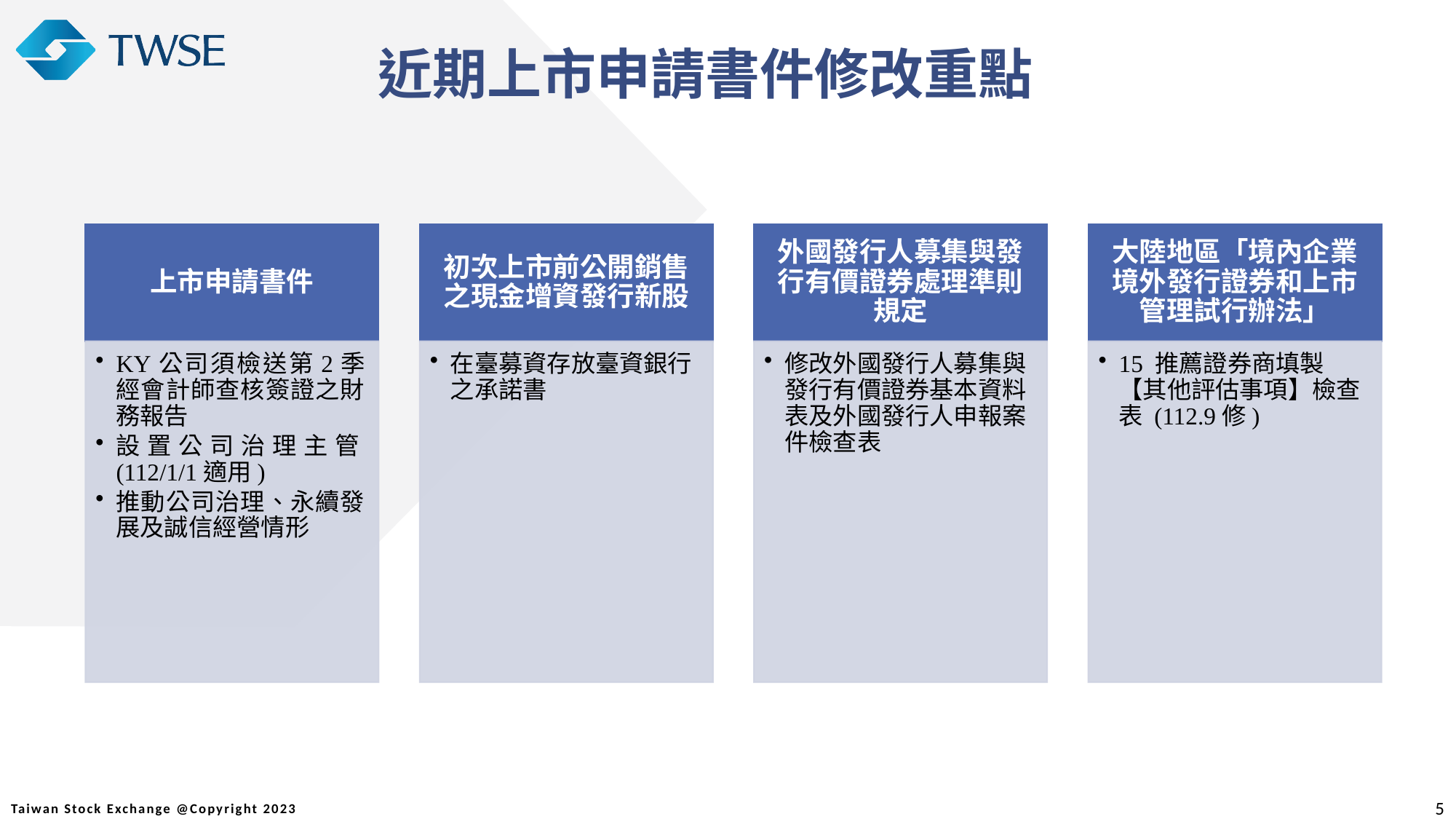

近期上市申請書件修改重點
上市申請書件
KY公司須檢送第2季經會計師查核簽證之財務報告
設置公司治理主管(112/1/1適用)
推動公司治理、永續發展及誠信經營情形
初次上市前公開銷售之現金增資發行新股
在臺募資存放臺資銀行之承諾書
外國發行人募集與發行有價證券處理準則規定
修改外國發行人募集與發行有價證券基本資料表及外國發行人申報案件檢查表
大陸地區「境內企業境外發行證券和上市管理試行辦法」
15 推薦證券商填製【其他評估事項】檢查表 (112.9修)
5